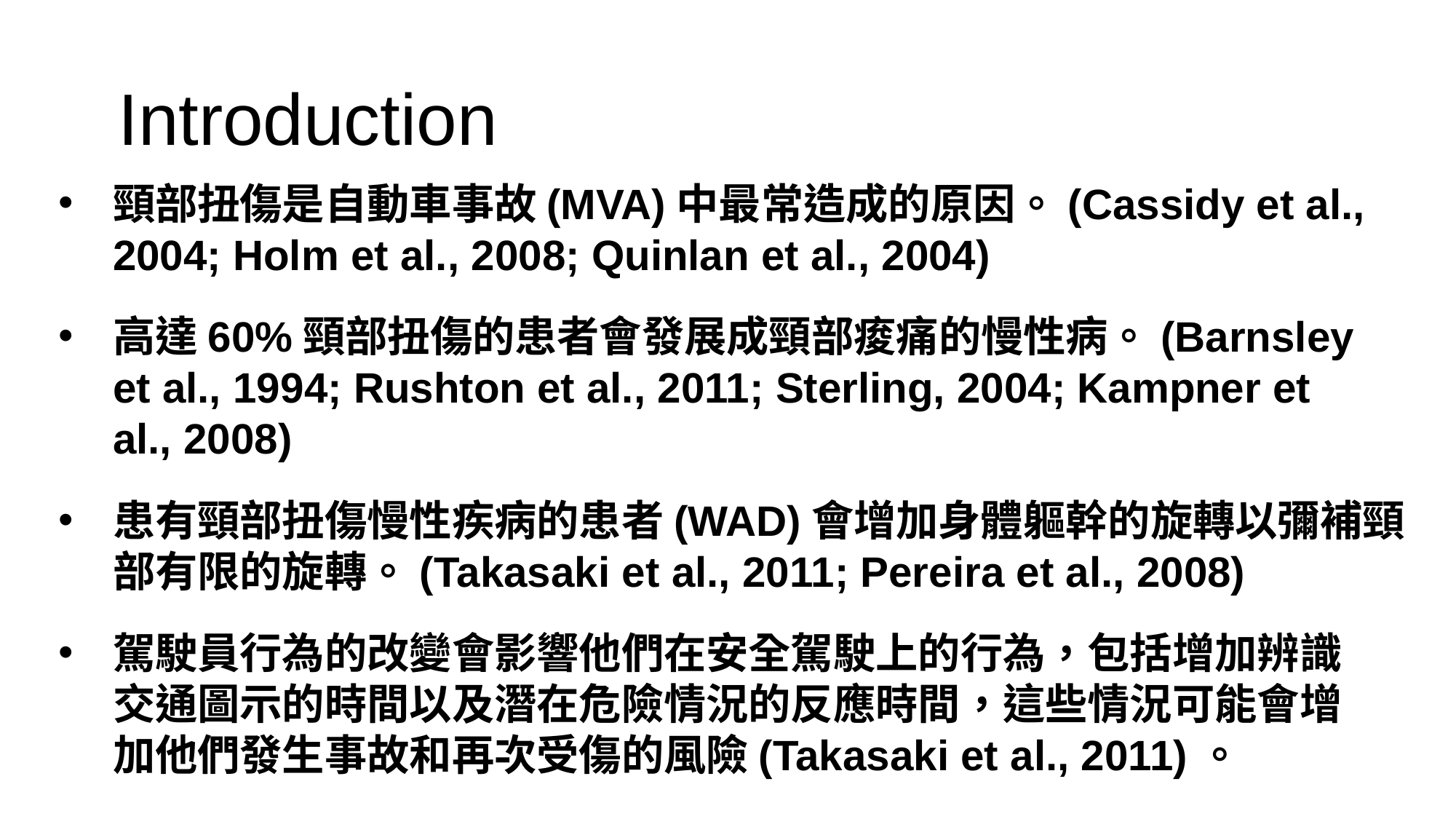

Introduction
頸部扭傷是自動車事故(MVA)中最常造成的原因。(Cassidy et al., 2004; Holm et al., 2008; Quinlan et al., 2004)
高達60%頸部扭傷的患者會發展成頸部痠痛的慢性病。(Barnsley et al., 1994; Rushton et al., 2011; Sterling, 2004; Kampner et al., 2008)
患有頸部扭傷慢性疾病的患者(WAD)會增加身體軀幹的旋轉以彌補頸部有限的旋轉。(Takasaki et al., 2011; Pereira et al., 2008)
駕駛員行為的改變會影響他們在安全駕駛上的行為，包括增加辨識交通圖示的時間以及潛在危險情況的反應時間，這些情況可能會增加他們發生事故和再次受傷的風險(Takasaki et al., 2011)。